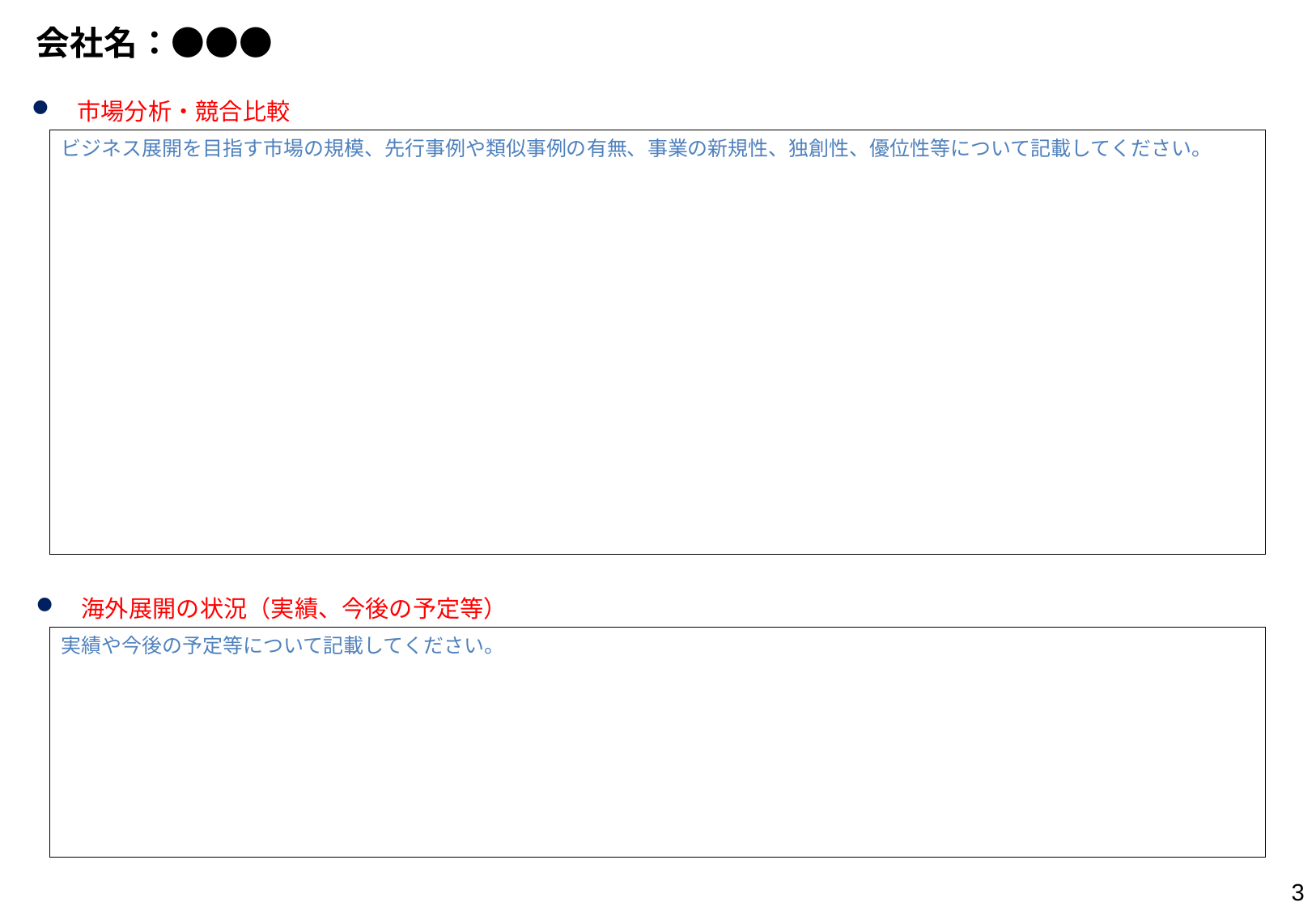

会社名：●●●
市場分析・競合比較
ビジネス展開を目指す市場の規模、先行事例や類似事例の有無、事業の新規性、独創性、優位性等について記載してください。

海外展開の状況（実績、今後の予定等）
実績や今後の予定等について記載してください。

3